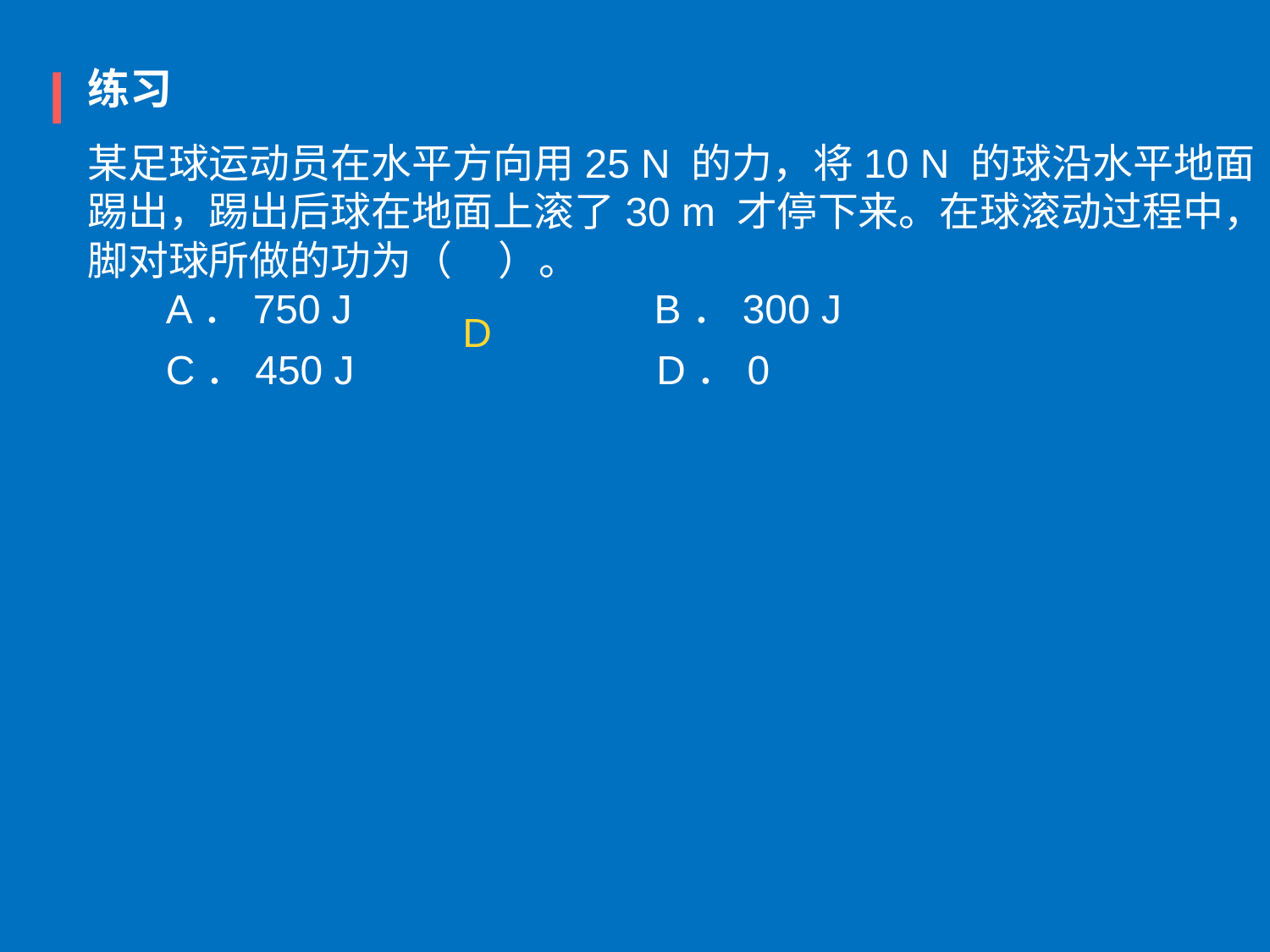

练习

某足球运动员在水平方向用25 N 的力，将10 N 的球沿水平地面踢出，踢出后球在地面上滚了30 m 才停下来。在球滚动过程中，脚对球所做的功为（     ）。
       A．750 J                           B．300 J
       C．450 J                           D．0
D